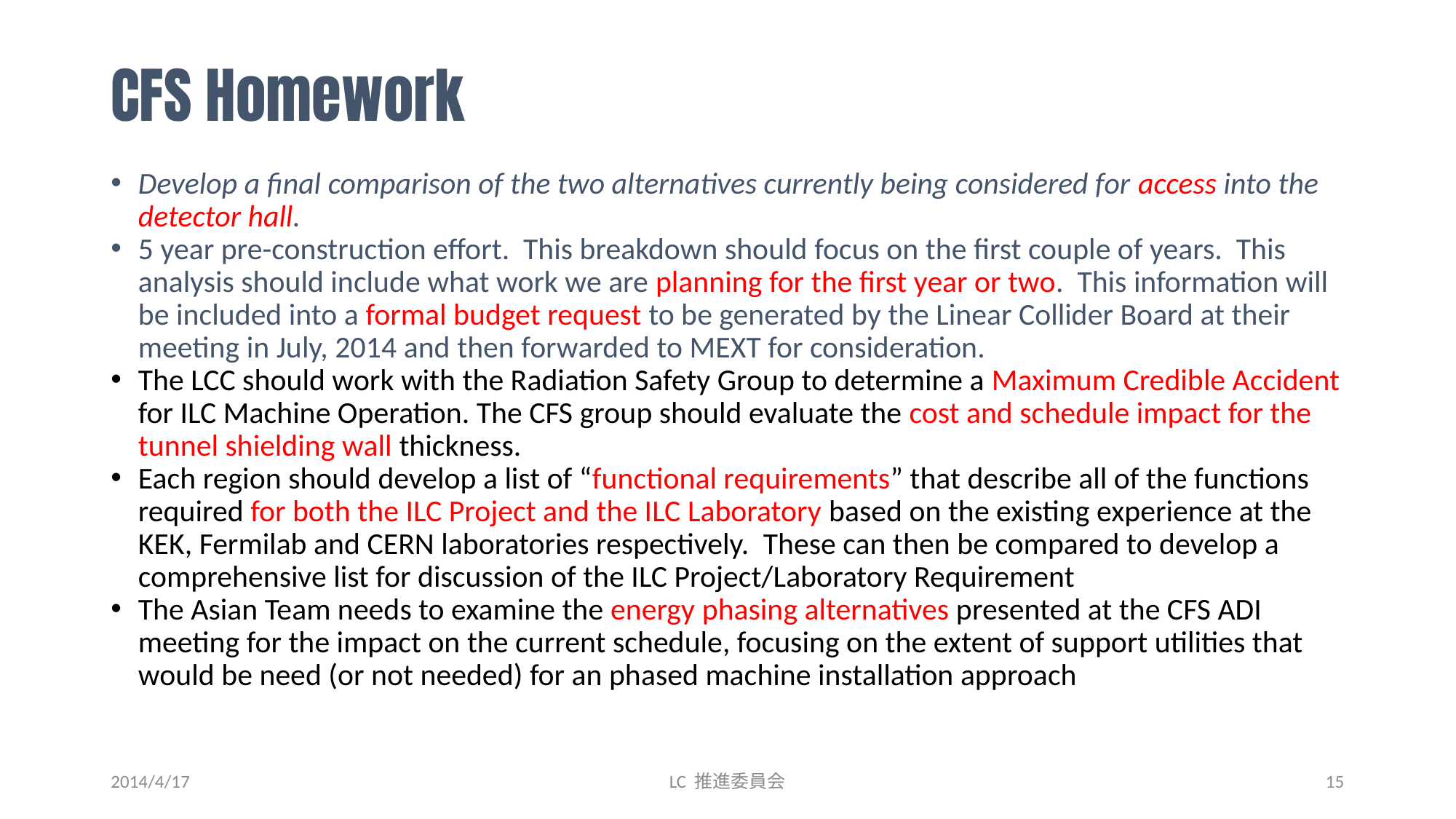

# CFS Homework
Develop a final comparison of the two alternatives currently being considered for access into the detector hall.
5 year pre-construction effort.  This breakdown should focus on the first couple of years.  This analysis should include what work we are planning for the first year or two.  This information will be included into a formal budget request to be generated by the Linear Collider Board at their meeting in July, 2014 and then forwarded to MEXT for consideration.
The LCC should work with the Radiation Safety Group to determine a Maximum Credible Accident for ILC Machine Operation. The CFS group should evaluate the cost and schedule impact for the tunnel shielding wall thickness.
Each region should develop a list of “functional requirements” that describe all of the functions required for both the ILC Project and the ILC Laboratory based on the existing experience at the KEK, Fermilab and CERN laboratories respectively.  These can then be compared to develop a comprehensive list for discussion of the ILC Project/Laboratory Requirement
The Asian Team needs to examine the energy phasing alternatives presented at the CFS ADI meeting for the impact on the current schedule, focusing on the extent of support utilities that would be need (or not needed) for an phased machine installation approach
2014/4/17
LC 推進委員会
15